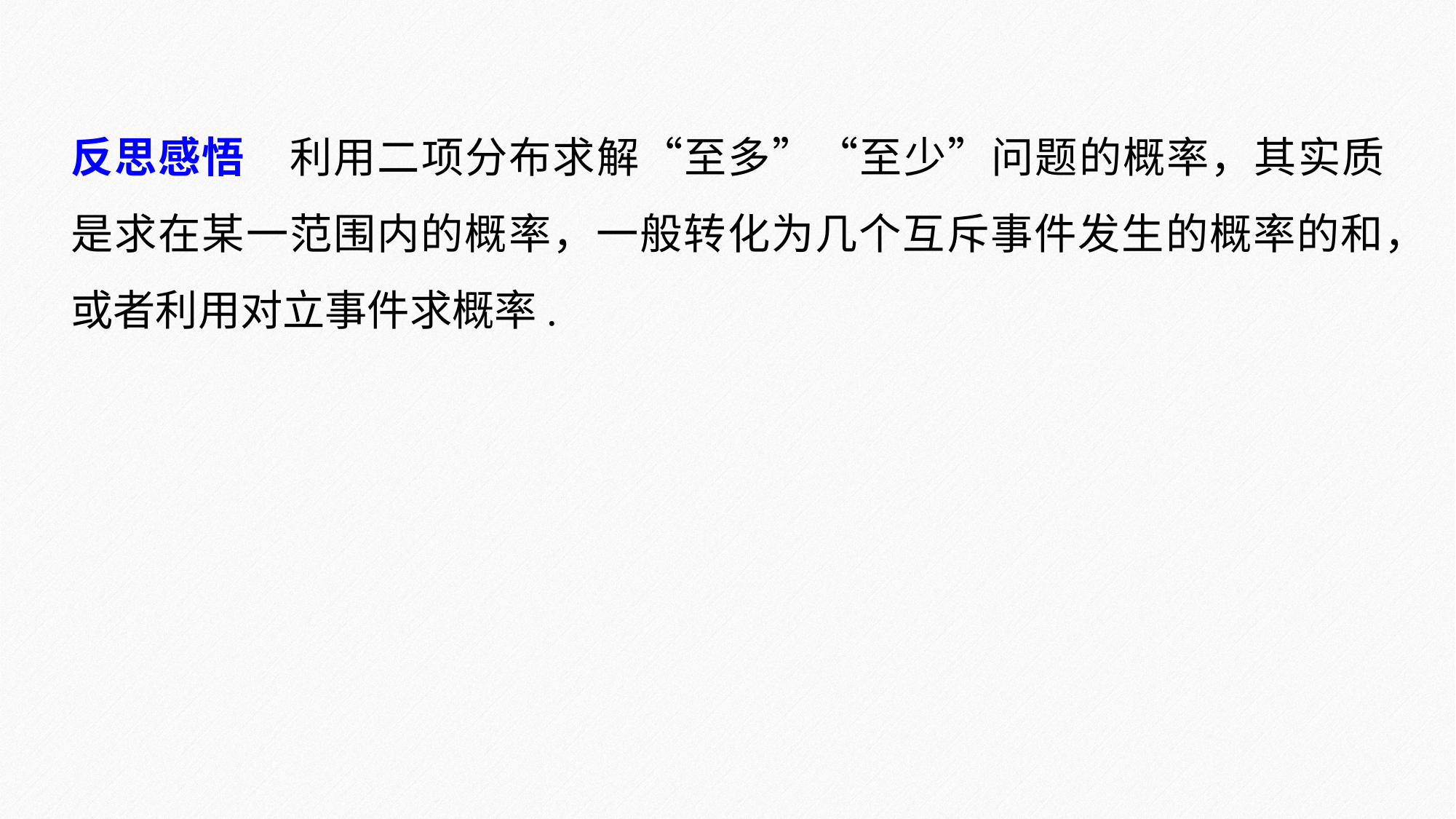

反思感悟　利用二项分布求解“至多”“至少”问题的概率，其实质是求在某一范围内的概率，一般转化为几个互斥事件发生的概率的和，或者利用对立事件求概率.